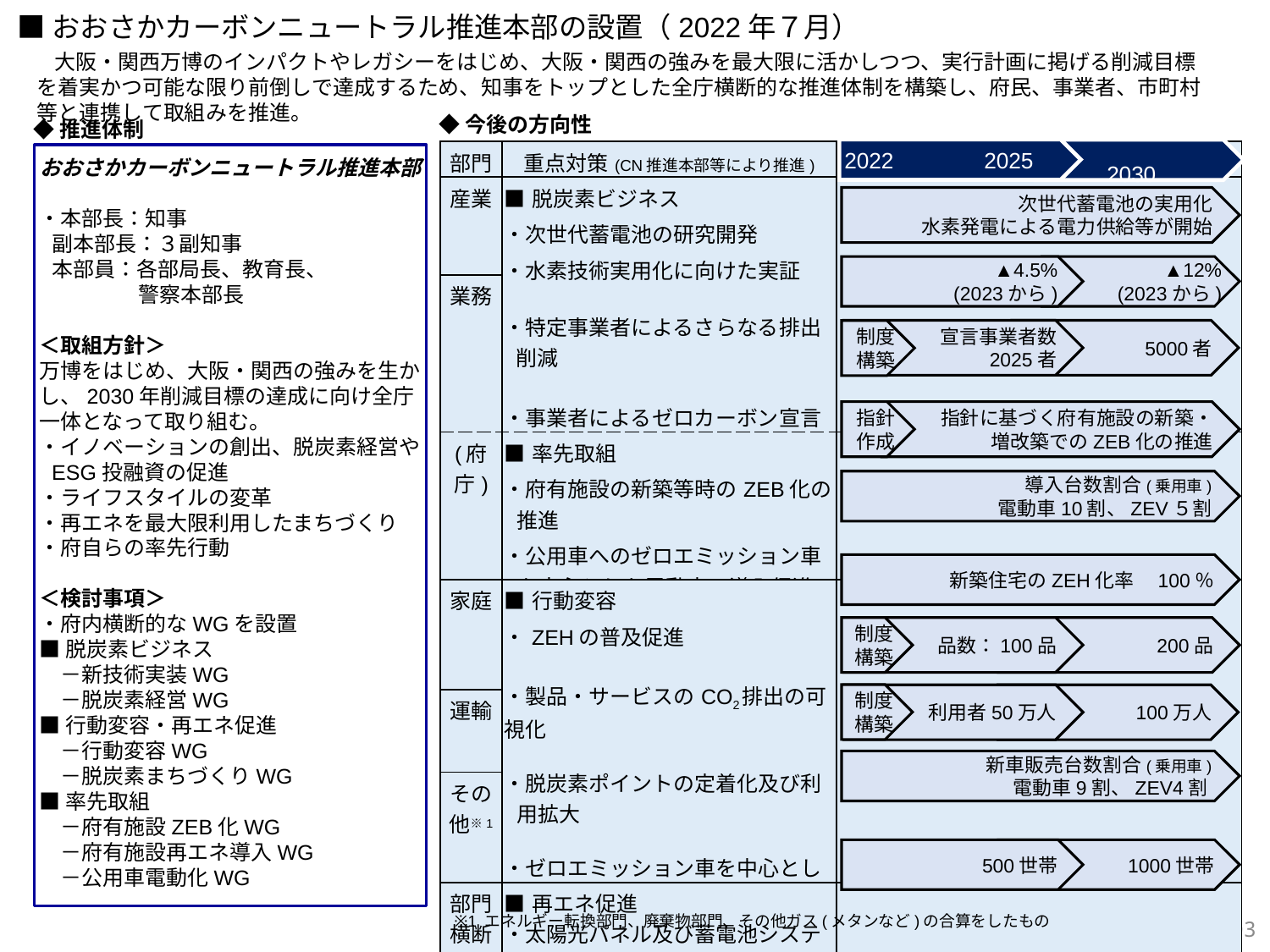

■おおさかカーボンニュートラル推進本部の設置（2022年７月）
　　大阪・関西万博のインパクトやレガシーをはじめ、大阪・関西の強みを最大限に活かしつつ、実行計画に掲げる削減目標を着実かつ可能な限り前倒しで達成するため、知事をトップとした全庁横断的な推進体制を構築し、府民、事業者、市町村等と連携して取組みを推進。
◆今後の方向性
◆推進体制
2022　　       2025
　　　　　　2030
| 部門 | 重点対策(CN推進本部等により推進) |  |
| --- | --- | --- |
| 産業 | ■脱炭素ビジネス ・次世代蓄電池の研究開発 ・水素技術実用化に向けた実証 ・特定事業者によるさらなる排出削減 ・事業者によるゼロカーボン宣言を支援 |  |
| 業務 |  |  |
| (府庁) | ■率先取組 ・府有施設の新築等時のZEB化の推進 ・公用車へのゼロエミッション車を中心とした電動車の導入促進 |  |
| 家庭 | ■行動変容 ・ZEHの普及促進 ・製品・サービスのCO2排出の可視化 ・脱炭素ポイントの定着化及び利用拡大 ・ゼロエミッション車を中心とした電動車の普及促進 |  |
| 運輸 |  |  |
| その他※1 |  |  |
| 部門 横断 | ■再エネ促進 ・太陽光パネル及び蓄電池システムの共同購入支援事業 |  |
おおさかカーボンニュートラル推進本部

・本部長：知事
副本部長：３副知事
本部員：各部局長、教育長、
警察本部長

＜取組方針＞
万博をはじめ、大阪・関西の強みを生かし、2030年削減目標の達成に向け全庁一体となって取り組む。
・イノベーションの創出、脱炭素経営やESG投融資の促進
・ライフスタイルの変革
・再エネを最大限利用したまちづくり
・府自らの率先行動

＜検討事項＞
・府内横断的なWGを設置
■脱炭素ビジネス
　－新技術実装WG
　－脱炭素経営WG
■行動変容・再エネ促進
　－行動変容WG
　－脱炭素まちづくりWG
■率先取組
　－府有施設ZEB化WG
　－府有施設再エネ導入WG
　－公用車電動化WG
次世代蓄電池の実用化
水素発電による電力供給等が開始
▲4.5%
(2023から)
▲12%
(2023から)
宣言事業者数
2025者
5000者
制度
構築
指針
作成
指針に基づく府有施設の新築・
増改築でのZEB化の推進
導入台数割合(乗用車)
電動車10割、ZEV５割
新築住宅のZEH化率　100％
制度
構築
品数：100品
200品
制度
構築
利用者50万人
100万人
新車販売台数割合(乗用車)
 電動車9割、ZEV4割
500世帯
1000世帯
103
※1 エネルギー転換部門、廃棄物部門、その他ガス(メタンなど)の合算をしたもの